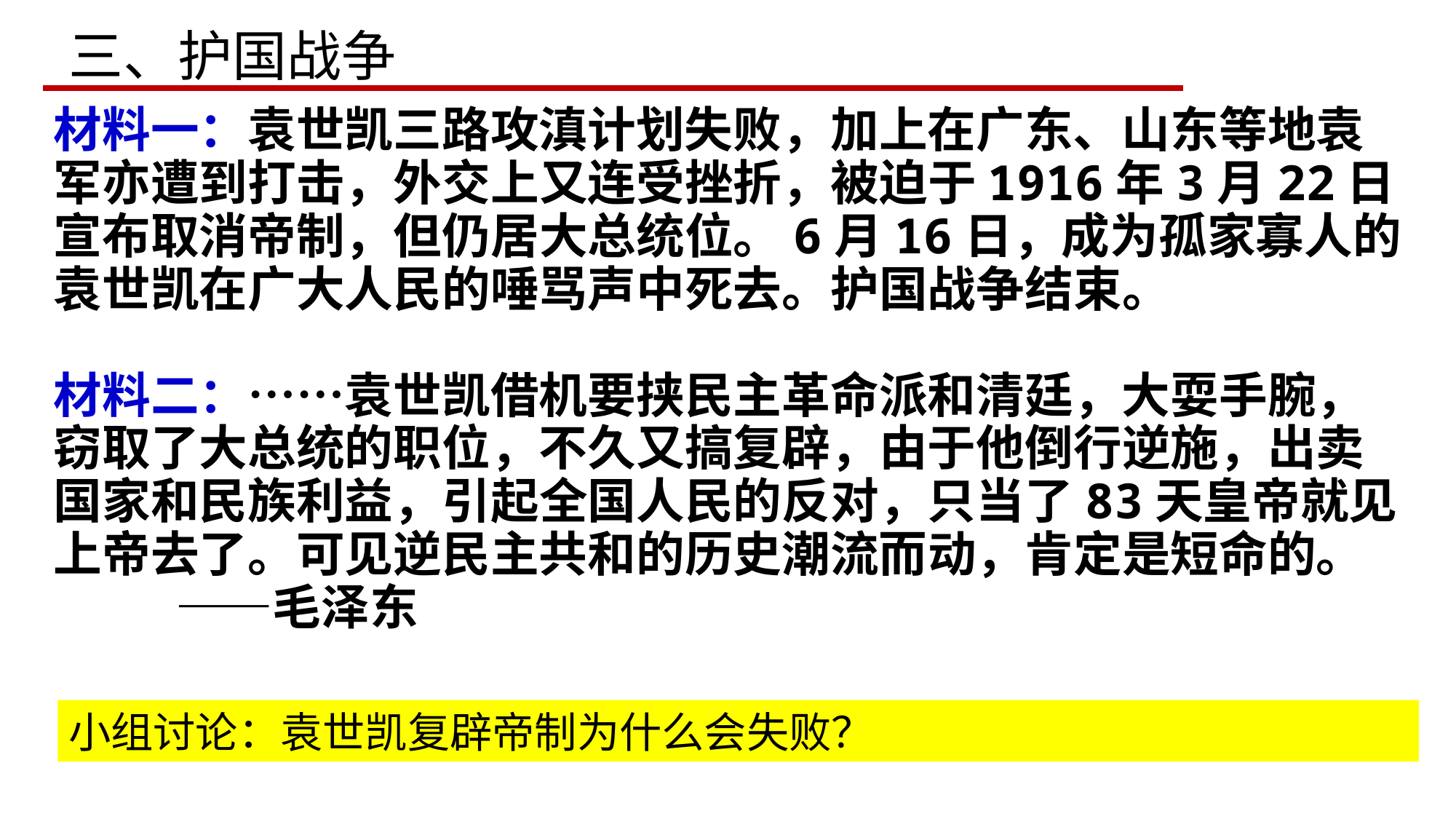

三、护国战争
材料一：袁世凯三路攻滇计划失败，加上在广东、山东等地袁军亦遭到打击，外交上又连受挫折，被迫于1916年3月22日宣布取消帝制，但仍居大总统位。6月16日，成为孤家寡人的袁世凯在广大人民的唾骂声中死去。护国战争结束。

材料二：……袁世凯借机要挟民主革命派和清廷，大耍手腕，窃取了大总统的职位，不久又搞复辟，由于他倒行逆施，出卖国家和民族利益，引起全国人民的反对，只当了83天皇帝就见上帝去了。可见逆民主共和的历史潮流而动，肯定是短命的。               ——毛泽东
小组讨论：袁世凯复辟帝制为什么会失败？